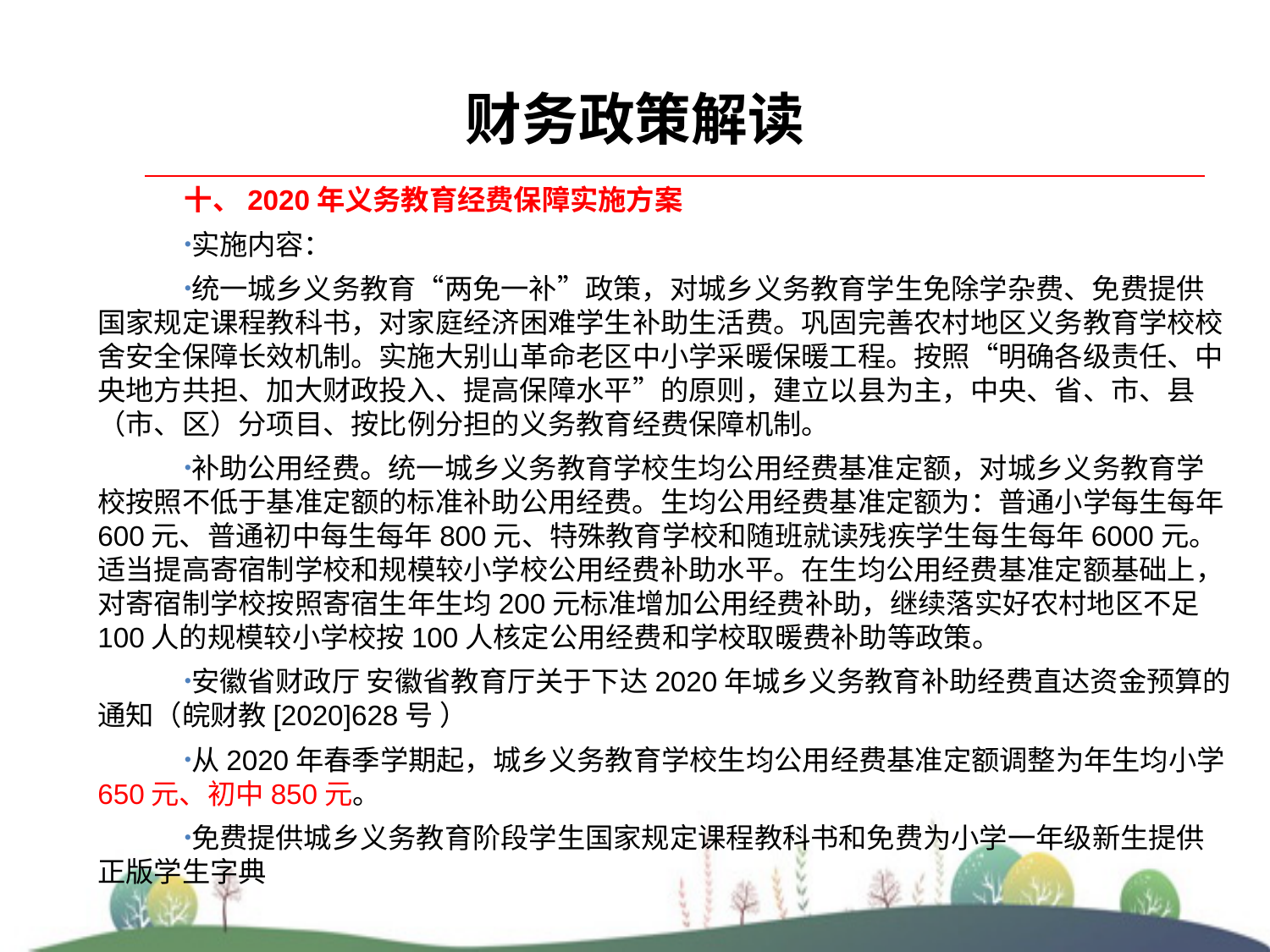

# 财务政策解读
十、2020年义务教育经费保障实施方案
实施内容：
统一城乡义务教育“两免一补”政策，对城乡义务教育学生免除学杂费、免费提供国家规定课程教科书，对家庭经济困难学生补助生活费。巩固完善农村地区义务教育学校校舍安全保障长效机制。实施大别山革命老区中小学采暖保暖工程。按照“明确各级责任、中央地方共担、加大财政投入、提高保障水平”的原则，建立以县为主，中央、省、市、县（市、区）分项目、按比例分担的义务教育经费保障机制。
补助公用经费。统一城乡义务教育学校生均公用经费基准定额，对城乡义务教育学校按照不低于基准定额的标准补助公用经费。生均公用经费基准定额为：普通小学每生每年600元、普通初中每生每年800元、特殊教育学校和随班就读残疾学生每生每年6000元。适当提高寄宿制学校和规模较小学校公用经费补助水平。在生均公用经费基准定额基础上，对寄宿制学校按照寄宿生年生均200元标准增加公用经费补助，继续落实好农村地区不足100人的规模较小学校按100人核定公用经费和学校取暖费补助等政策。
安徽省财政厅 安徽省教育厅关于下达2020年城乡义务教育补助经费直达资金预算的通知（皖财教[2020]628号 ）
从2020年春季学期起，城乡义务教育学校生均公用经费基准定额调整为年生均小学650元、初中850元。
免费提供城乡义务教育阶段学生国家规定课程教科书和免费为小学一年级新生提供正版学生字典